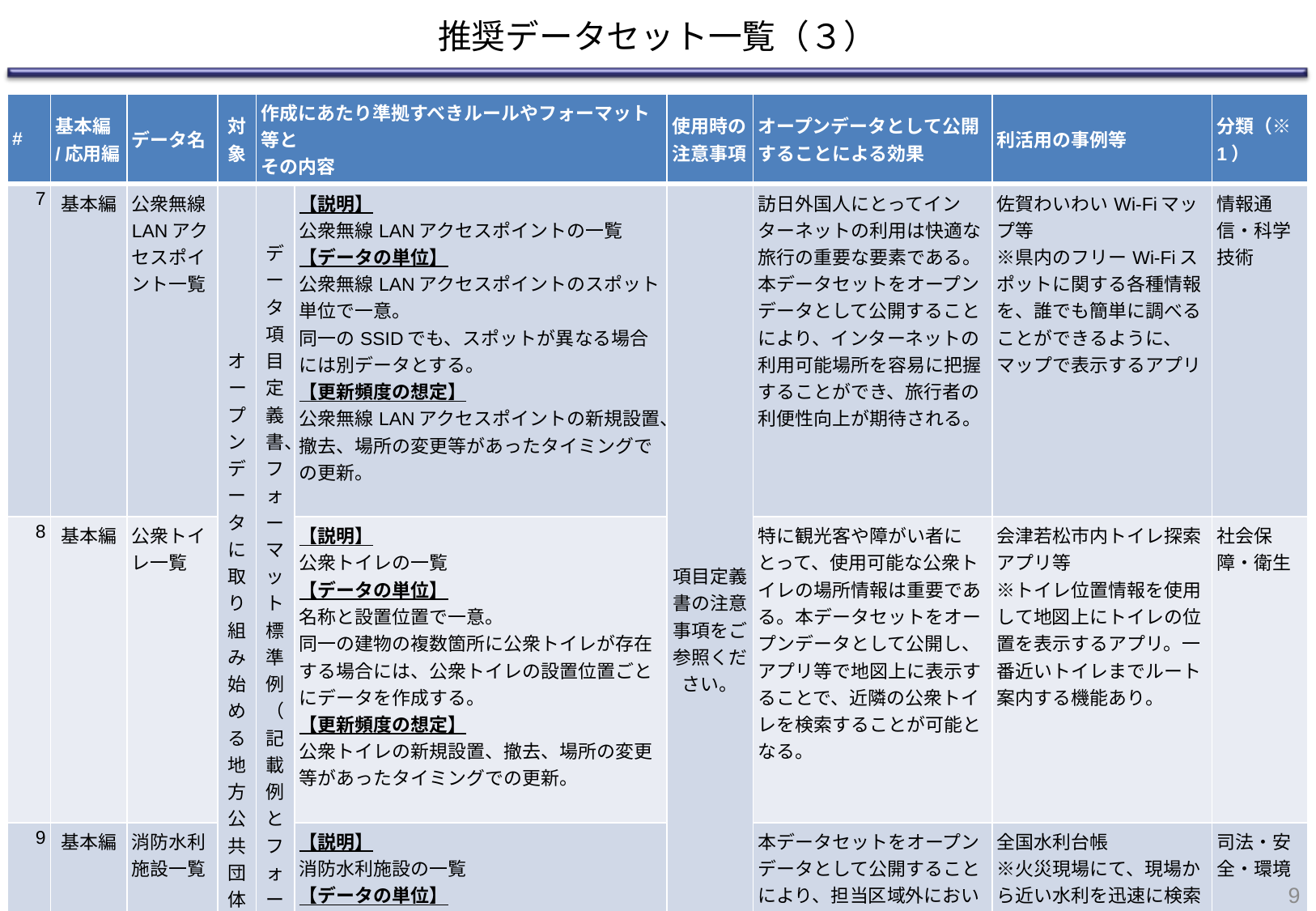

# 推奨データセット一覧（３）
| # | 基本編 /応用編 | データ名 | 対象 | 作成にあたり準拠すべきルールやフォーマット等と その内容 |  | 使用時の注意事項 | オープンデータとして公開することによる効果 | 利活用の事例等 | 分類（※1） |
| --- | --- | --- | --- | --- | --- | --- | --- | --- | --- |
| 7 | 基本編 | 公衆無線LANアクセスポイント一覧 | オープンデータに取り組み始める地方公共団体 | データ項目定義書、フォーマット標準例（記載例とフォーマット） | 【説明】 公衆無線LANアクセスポイントの一覧 【データの単位】 公衆無線LANアクセスポイントのスポット単位で一意。 同一のSSIDでも、スポットが異なる場合には別データとする。 【更新頻度の想定】 公衆無線LANアクセスポイントの新規設置、撤去、場所の変更等があったタイミングでの更新。 | 項目定義書の注意事項をご参照ください。 | 訪日外国人にとってインターネットの利用は快適な旅行の重要な要素である。本データセットをオープンデータとして公開することにより、インターネットの利用可能場所を容易に把握することができ、旅行者の利便性向上が期待される。 | 佐賀わいわいWi-Fiマップ等 ※県内のフリーWi-Fiスポットに関する各種情報を、誰でも簡単に調べることができるように、マップで表示するアプリ | 情報通信・科学技術 |
| 8 | 基本編 | 公衆トイレ一覧 |  |  | 【説明】 公衆トイレの一覧 【データの単位】 名称と設置位置で一意。 同一の建物の複数箇所に公衆トイレが存在する場合には、公衆トイレの設置位置ごとにデータを作成する。 【更新頻度の想定】 公衆トイレの新規設置、撤去、場所の変更等があったタイミングでの更新。 |  | 特に観光客や障がい者にとって、使用可能な公衆トイレの場所情報は重要である。本データセットをオープンデータとして公開し、アプリ等で地図上に表示することで、近隣の公衆トイレを検索することが可能となる。 | 会津若松市内トイレ探索アプリ等 ※トイレ位置情報を使用して地図上にトイレの位置を表示するアプリ。一番近いトイレまでルート案内する機能あり。 | 社会保障・衛生 |
| 9 | 基本編 | 消防水利施設一覧 |  |  | 【説明】 消防水利施設の一覧 【データの単位】 消防水利施設の設備やスポット単位で一意。 【更新頻度の想定】 消防水利施設の新規設置、撤去、場所の変更等があったタイミングでの更新。 |  | 本データセットをオープンデータとして公開することにより、担当区域外においても、最も近い消防水利施設の場所等が検索可能となり、迅速な対応が可能となる。 | 全国水利台帳 ※火災現場にて、現場から近い水利を迅速に検索することが可能なアプリ。 | 司法・安全・環境 |
9